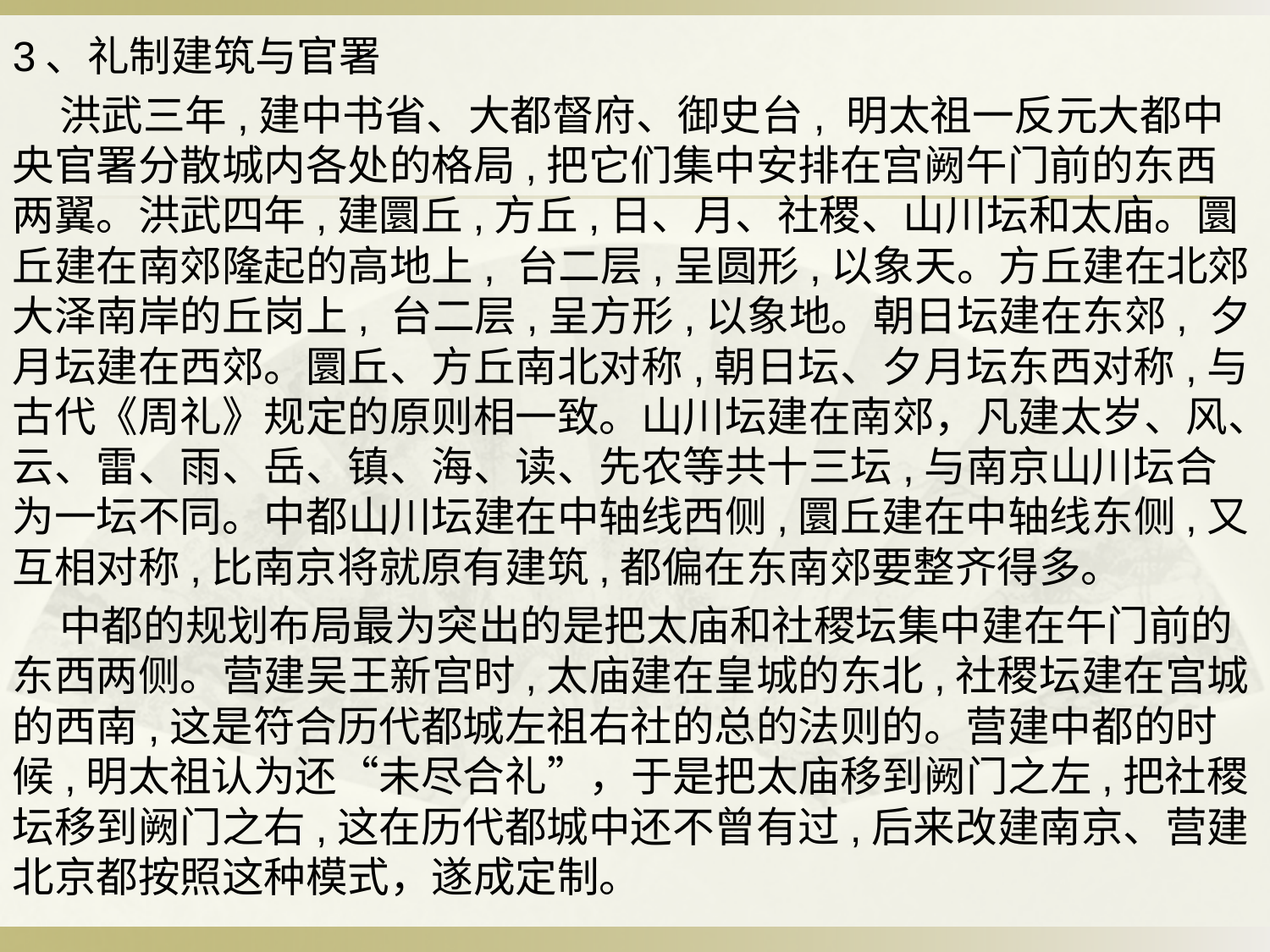

3、礼制建筑与官署
    洪武三年,建中书省、大都督府、御史台, 明太祖一反元大都中央官署分散城内各处的格局,把它们集中安排在宫阙午门前的东西两翼。洪武四年,建圜丘,方丘,日、月、社稷、山川坛和太庙。圜丘建在南郊隆起的高地上, 台二层,呈圆形,以象天。方丘建在北郊大泽南岸的丘岗上, 台二层,呈方形,以象地。朝日坛建在东郊, 夕月坛建在西郊。圜丘、方丘南北对称,朝日坛、夕月坛东西对称,与古代《周礼》规定的原则相一致。山川坛建在南郊，凡建太岁、风、云、雷、雨、岳、镇、海、读、先农等共十三坛,与南京山川坛合为一坛不同。中都山川坛建在中轴线西侧,圜丘建在中轴线东侧,又互相对称,比南京将就原有建筑,都偏在东南郊要整齐得多。
    中都的规划布局最为突出的是把太庙和社稷坛集中建在午门前的东西两侧。营建吴王新宫时,太庙建在皇城的东北,社稷坛建在宫城的西南,这是符合历代都城左祖右社的总的法则的。营建中都的时候,明太祖认为还“未尽合礼”，于是把太庙移到阙门之左,把社稷坛移到阙门之右,这在历代都城中还不曾有过,后来改建南京、营建北京都按照这种模式，遂成定制。